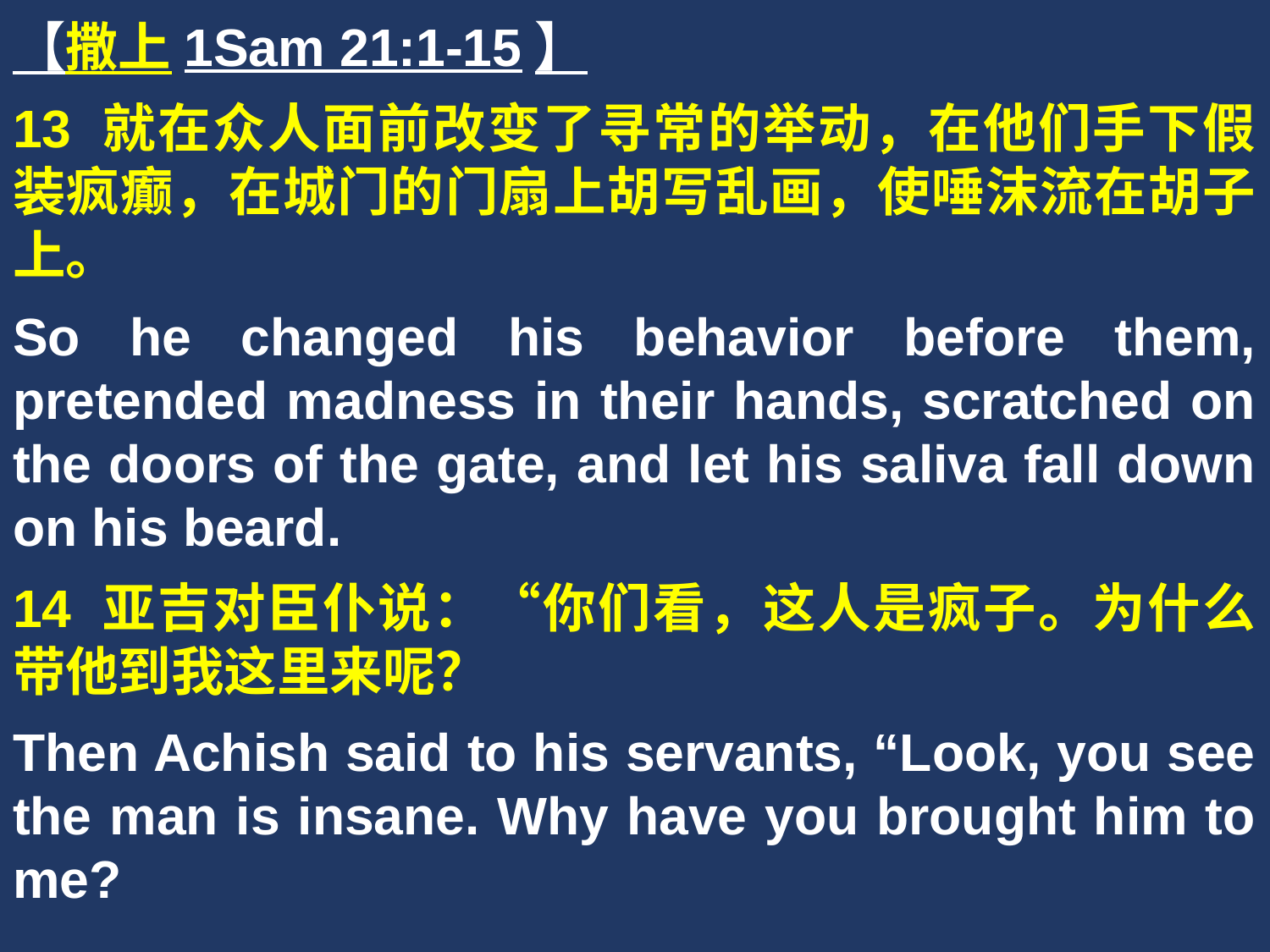

【撒上1Sam 21:1-15】
13 就在众人面前改变了寻常的举动，在他们手下假装疯癫，在城门的门扇上胡写乱画，使唾沫流在胡子上。
So he changed his behavior before them, pretended madness in their hands, scratched on the doors of the gate, and let his saliva fall down on his beard.
14 亚吉对臣仆说：“你们看，这人是疯子。为什么带他到我这里来呢？
Then Achish said to his servants, “Look, you see the man is insane. Why have you brought him to me?